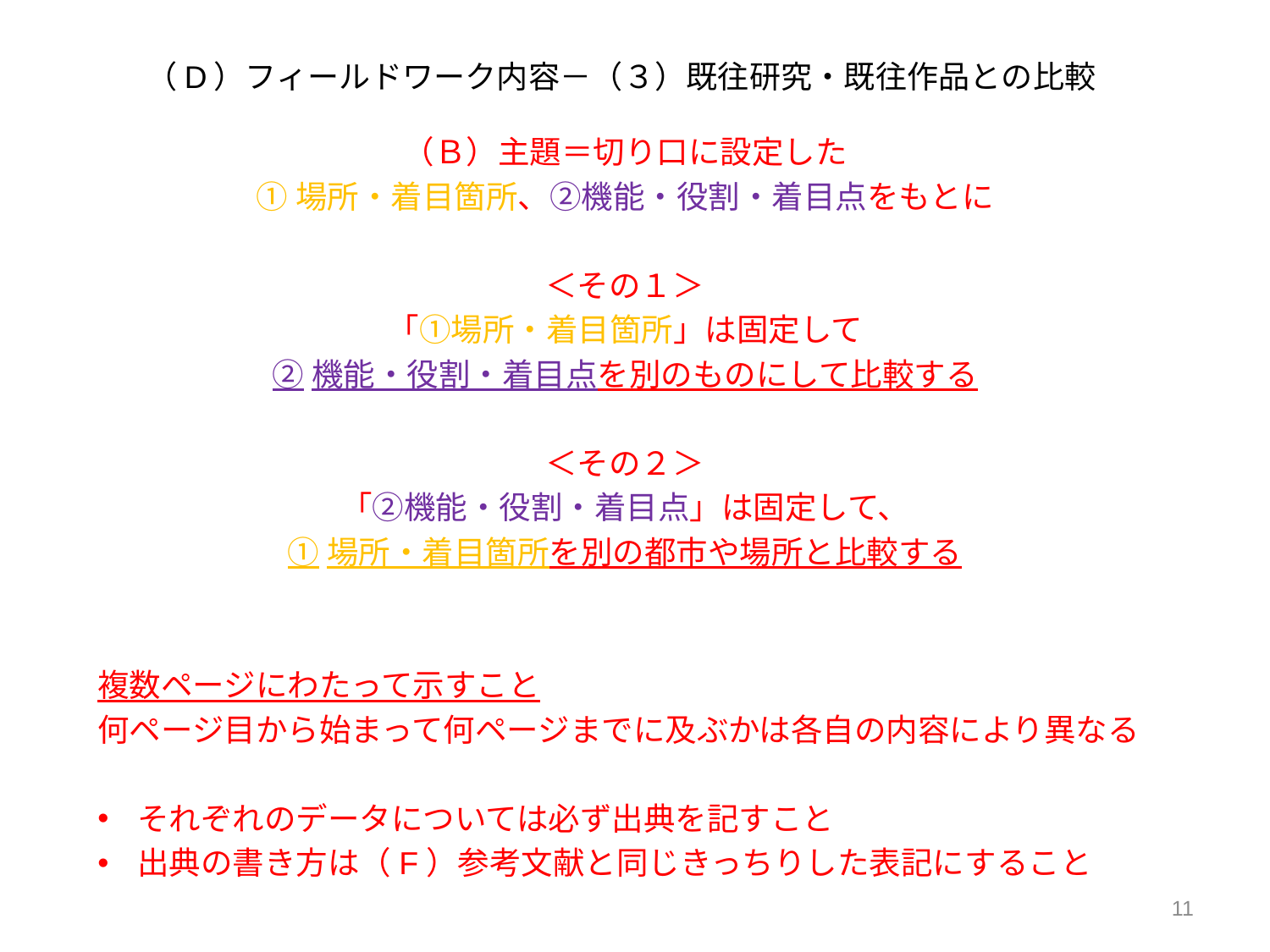

# （D）フィールドワーク内容－（３）既往研究・既往作品との比較
（Ｂ）主題＝切り口に設定した
①場所・着目箇所、②機能・役割・着目点をもとに

＜その１＞
「①場所・着目箇所」は固定して
②機能・役割・着目点を別のものにして比較する

＜その２＞
「②機能・役割・着目点」は固定して、
①場所・着目箇所を別の都市や場所と比較する

複数ページにわたって示すこと
何ページ目から始まって何ページまでに及ぶかは各自の内容により異なる

それぞれのデータについては必ず出典を記すこと
出典の書き方は（F）参考文献と同じきっちりした表記にすること
11